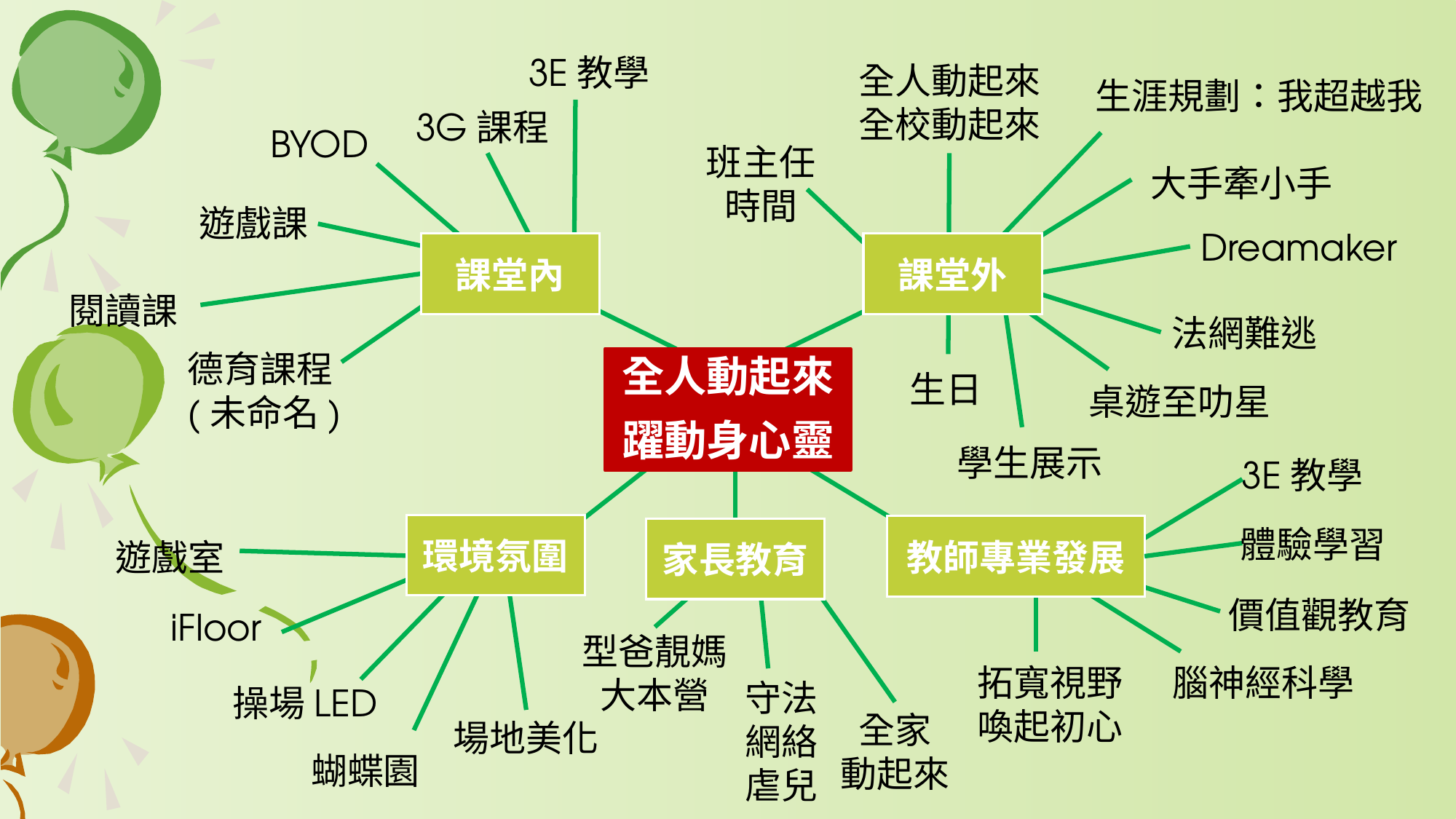

3E教學
全人動起來
全校動起來
生涯規劃：我超越我
3G課程
BYOD
班主任時間
大手牽小手
遊戲課
Dreamaker
課堂內
課堂外
閱讀課
法網難逃
德育課程(未命名)
# 全人動起來 躍動身心靈
生日
桌遊至叻星
學生展示
3E教學
環境氛圍
體驗學習
教師專業發展
家長教育
遊戲室
價值觀教育
iFloor
型爸靚媽大本營
拓寬視野
喚起初心
腦神經科學
守法
網絡
虐兒
操場LED
全家
動起來
場地美化
蝴蝶園